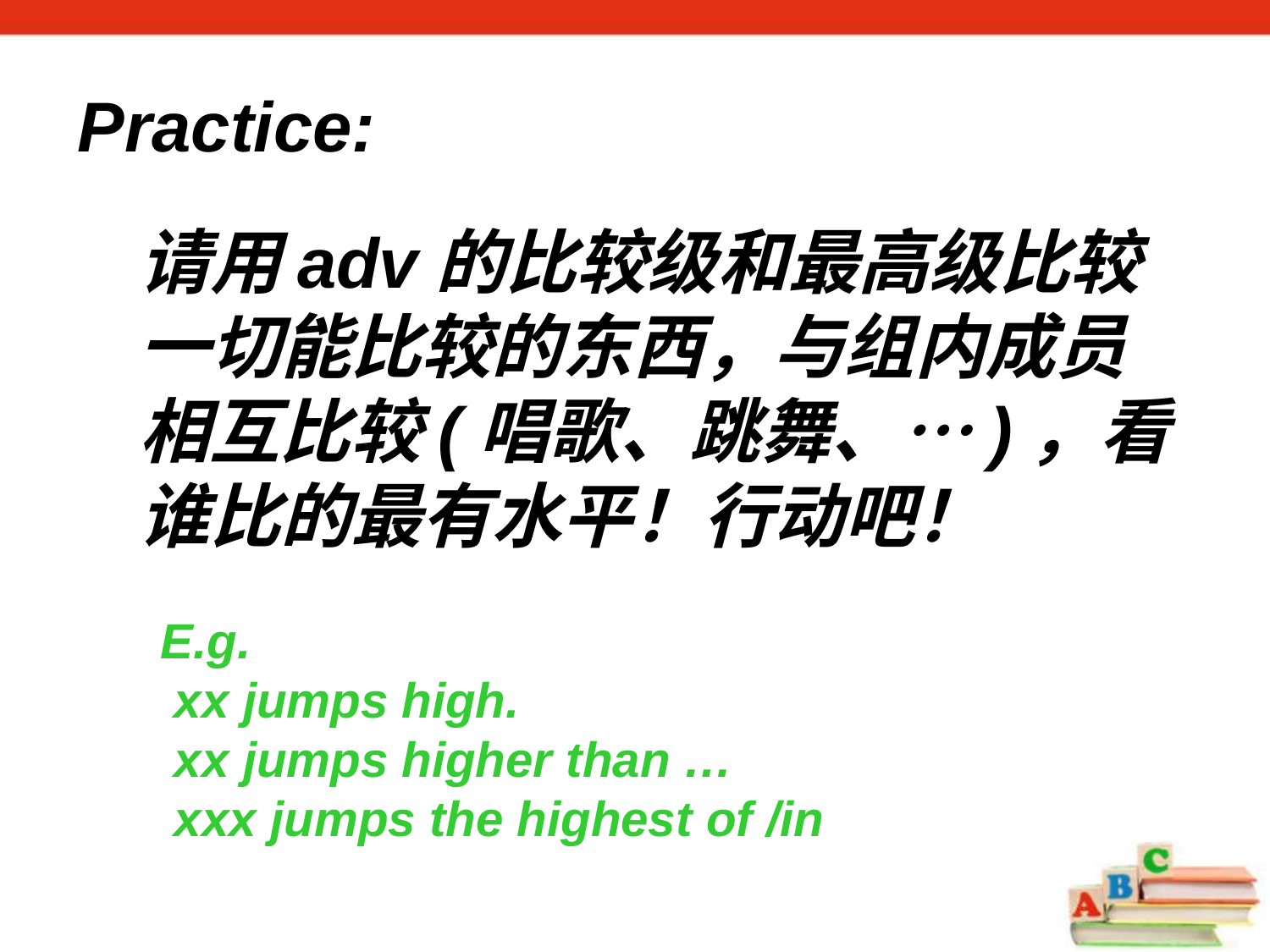

Practice:
请用adv的比较级和最高级比较一切能比较的东西，与组内成员相互比较(唱歌、跳舞、…)，看谁比的最有水平！行动吧！
E.g.
 xx jumps high.
 xx jumps higher than …
 xxx jumps the highest of /in